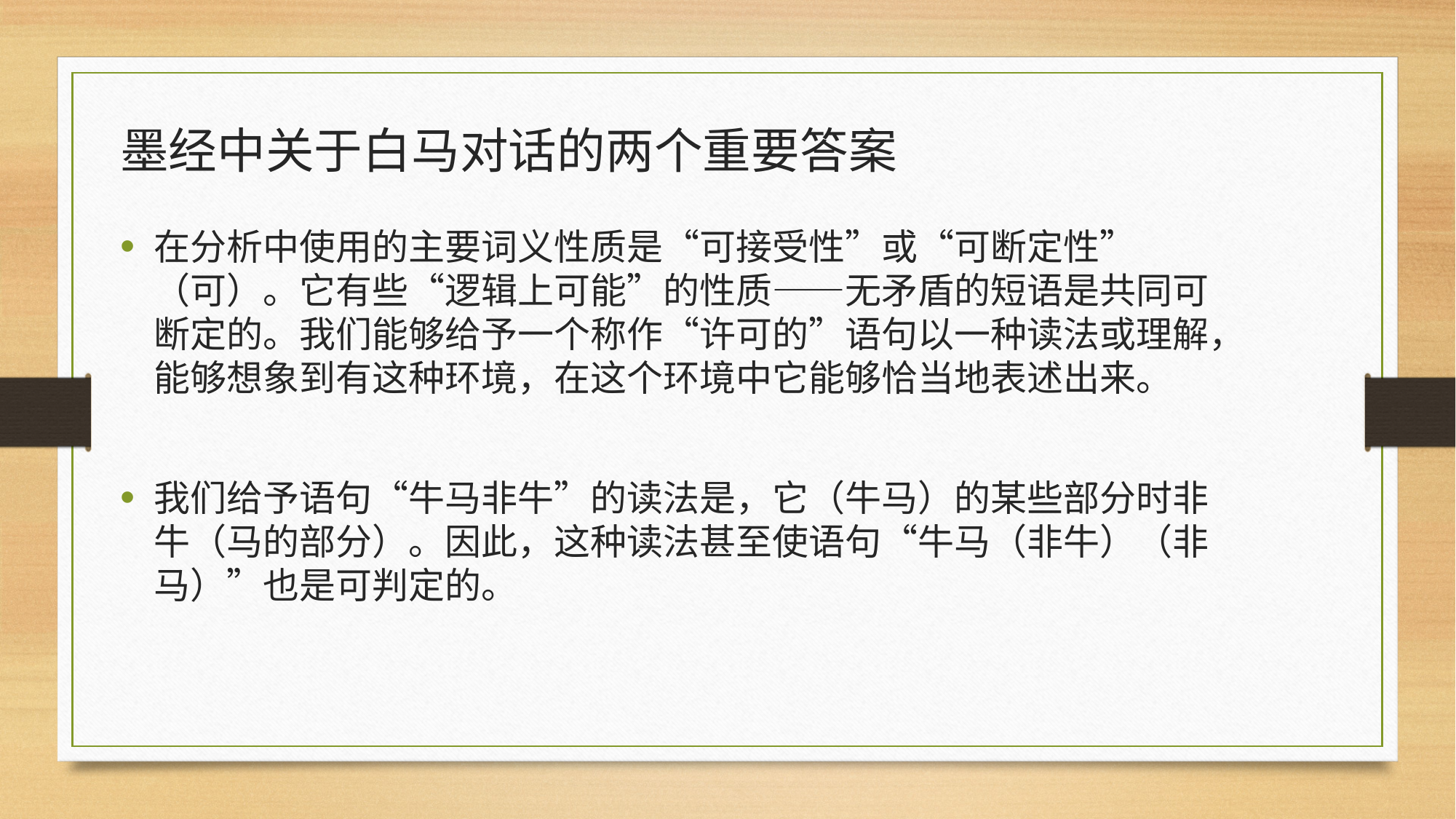

墨经中关于白马对话的两个重要答案
在分析中使用的主要词义性质是“可接受性”或“可断定性”（可）。它有些“逻辑上可能”的性质——无矛盾的短语是共同可断定的。我们能够给予一个称作“许可的”语句以一种读法或理解，能够想象到有这种环境，在这个环境中它能够恰当地表述出来。

我们给予语句“牛马非牛”的读法是，它（牛马）的某些部分时非牛（马的部分）。因此，这种读法甚至使语句“牛马（非牛）（非马）”也是可判定的。